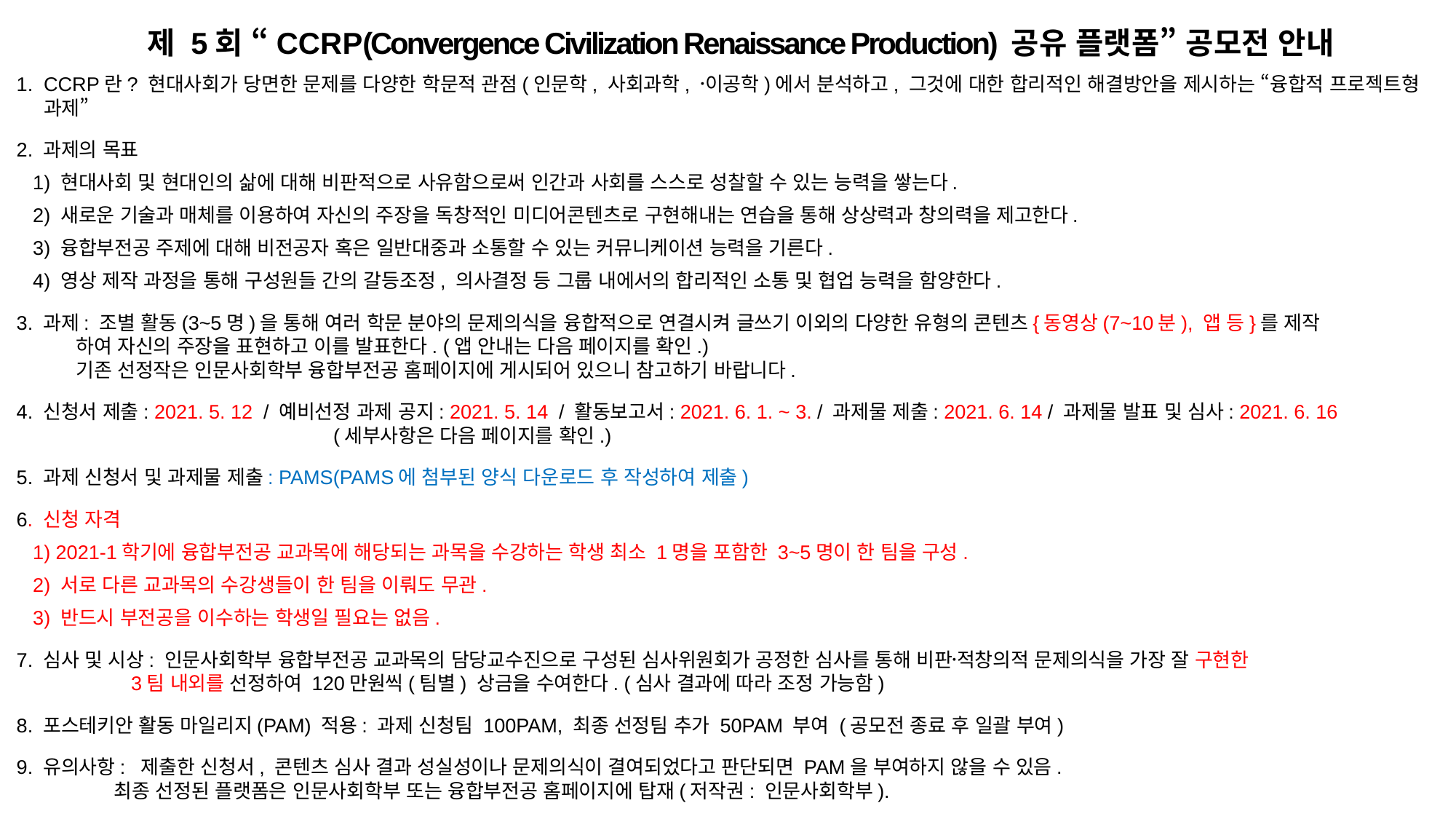

# 제 5회 “CCRP(Convergence Civilization Renaissance Production) 공유 플랫폼” 공모전 안내
CCRP란? 현대사회가 당면한 문제를 다양한 학문적 관점(인문학, 사회과학, 이〮공학)에서 분석하고, 그것에 대한 합리적인 해결방안을 제시하는 “융합적 프로젝트형 과제”
2. 과제의 목표
   1) 현대사회 및 현대인의 삶에 대해 비판적으로 사유함으로써 인간과 사회를 스스로 성찰할 수 있는 능력을 쌓는다.
   2) 새로운 기술과 매체를 이용하여 자신의 주장을 독창적인 미디어콘텐츠로 구현해내는 연습을 통해 상상력과 창의력을 제고한다.
   3) 융합부전공 주제에 대해 비전공자 혹은 일반대중과 소통할 수 있는 커뮤니케이션 능력을 기른다.
   4) 영상 제작 과정을 통해 구성원들 간의 갈등조정, 의사결정 등 그룹 내에서의 합리적인 소통 및 협업 능력을 함양한다.
3. 과제: 조별 활동(3~5명)을 통해 여러 학문 분야의 문제의식을 융합적으로 연결시켜 글쓰기 이외의 다양한 유형의 콘텐츠{동영상(7~10분), 앱 등}를 제작
          하여 자신의 주장을 표현하고 이를 발표한다. (앱 안내는 다음 페이지를 확인.)
          기존 선정작은 인문사회학부 융합부전공 홈페이지에 게시되어 있으니 참고하기 바랍니다.
4. 신청서 제출: 2021. 5. 12  / 예비선정 과제 공지: 2021. 5. 14  / 활동보고서: 2021. 6. 1. ~ 3. / 과제물 제출: 2021. 6. 14 / 과제물 발표 및 심사: 2021. 6. 16                                                                             (세부사항은 다음 페이지를 확인.)
5. 과제 신청서 및 과제물 제출: PAMS(PAMS에 첨부된 양식 다운로드 후 작성하여 제출)
6. 신청 자격
   1) 2021-1학기에 융합부전공 교과목에 해당되는 과목을 수강하는 학생 최소 1명을 포함한 3~5명이 한 팀을 구성.
   2) 서로 다른 교과목의 수강생들이 한 팀을 이뤄도 무관.
   3) 반드시 부전공을 이수하는 학생일 필요는 없음.
7. 심사 및 시상: 인문사회학부 융합부전공 교과목의 담당교수진으로 구성된 심사위원회가 공정한 심사를 통해 비판적〮창의적 문제의식을 가장 잘 구현한
                     3팀 내외를 선정하여 120만원씩(팀별) 상금을 수여한다. (심사 결과에 따라 조정 가능함)
8. 포스테키안 활동 마일리지(PAM) 적용: 과제 신청팀 100PAM, 최종 선정팀 추가 50PAM 부여 (공모전 종료 후 일괄 부여)
9. 유의사항:  제출한 신청서, 콘텐츠 심사 결과 성실성이나 문제의식이 결여되었다고 판단되면 PAM을 부여하지 않을 수 있음.
                 최종 선정된 플랫폼은 인문사회학부 또는 융합부전공 홈페이지에 탑재(저작권: 인문사회학부).